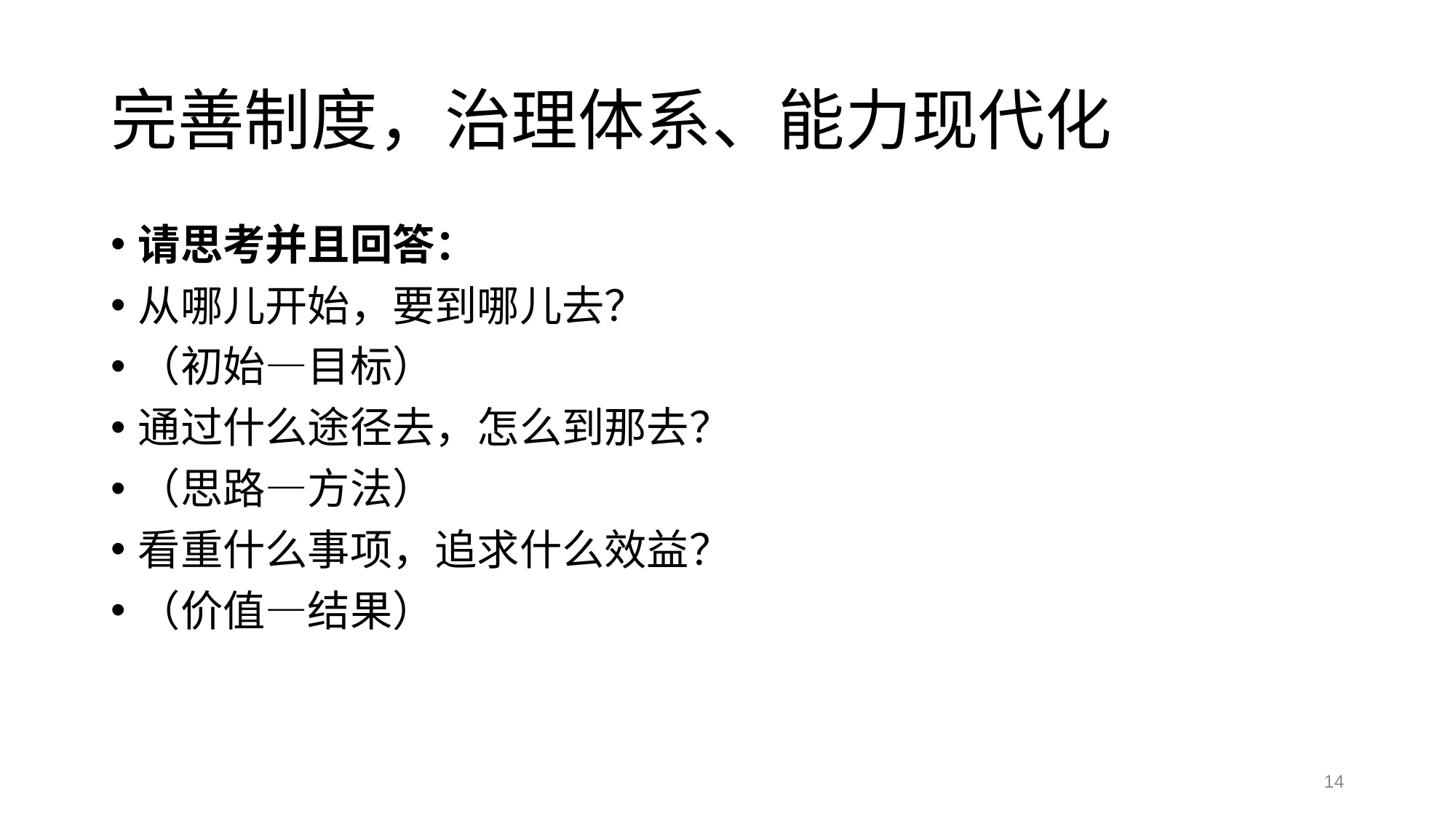

# 完善制度，治理体系、能力现代化
请思考并且回答：
从哪儿开始，要到哪儿去？
（初始—目标）
通过什么途径去，怎么到那去？
（思路—方法）
看重什么事项，追求什么效益？
（价值—结果）
14